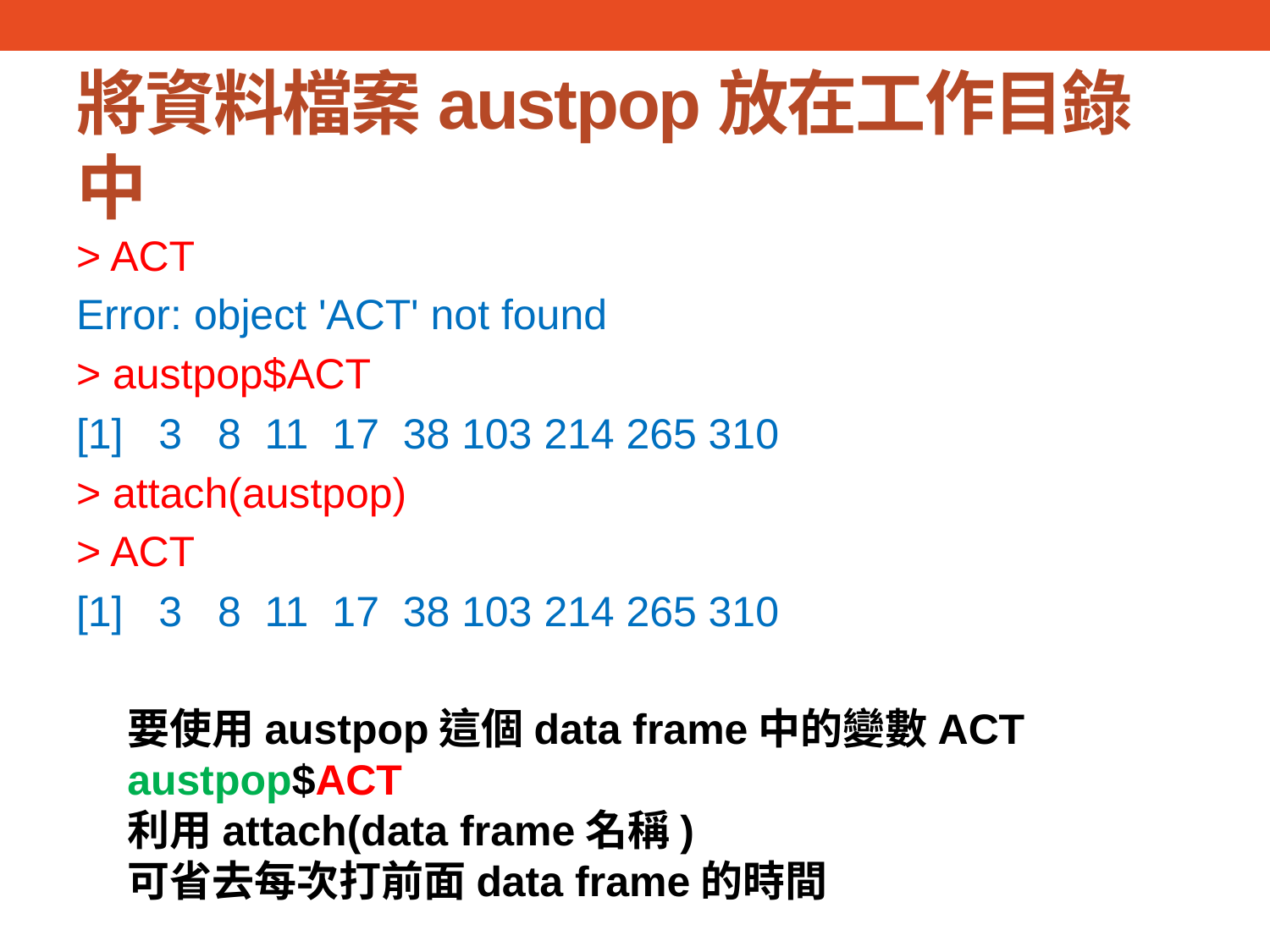

# 將資料檔案austpop放在工作目錄中
> ACT
Error: object 'ACT' not found
> austpop$ACT
[1]   3   8  11  17  38 103 214 265 310
> attach(austpop)
> ACT
[1]   3   8  11  17  38 103 214 265 310
要使用austpop這個data frame中的變數ACT
austpop$ACT
利用attach(data frame名稱)
可省去每次打前面data frame的時間